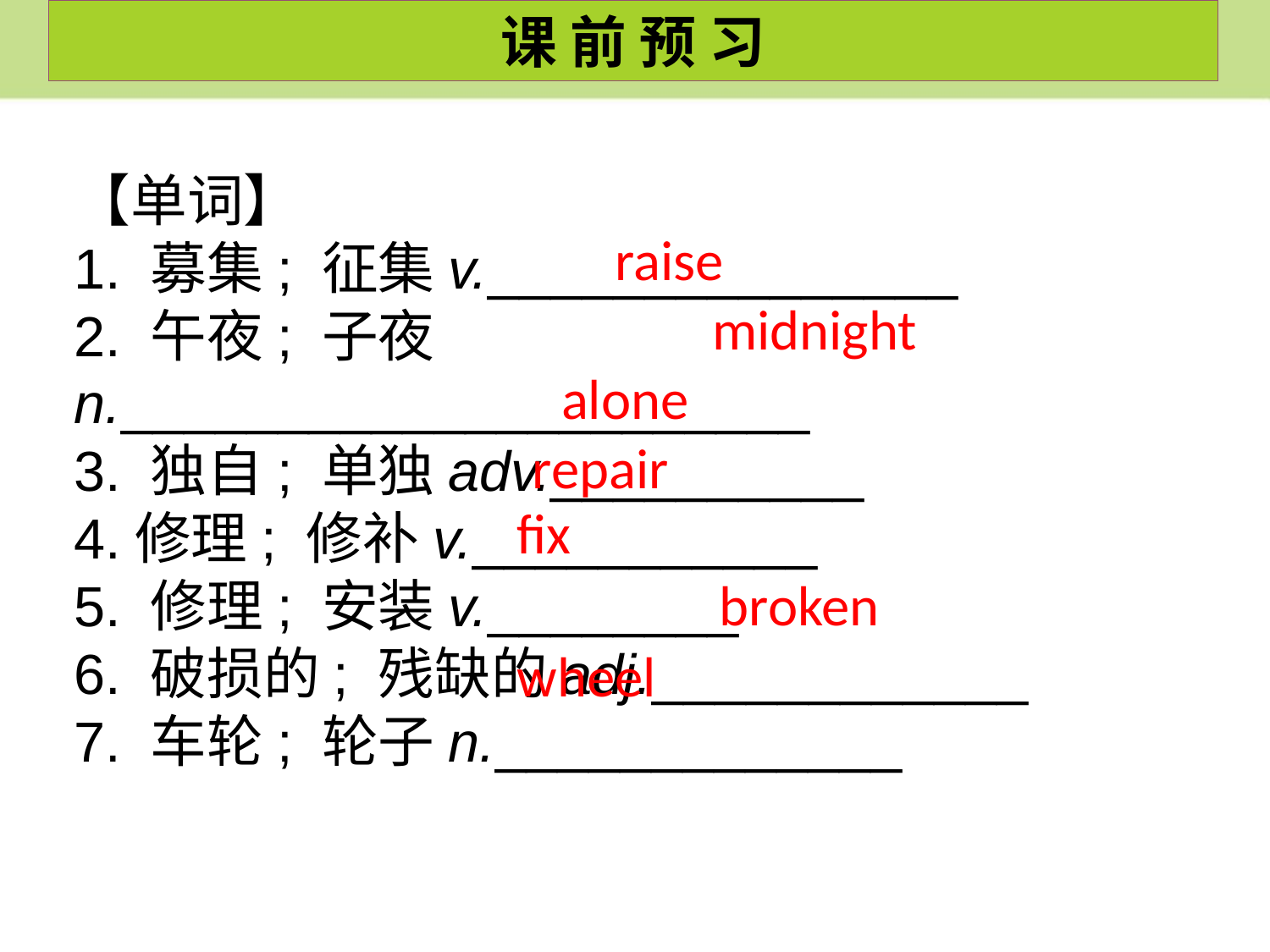

课 前 预 习
【单词】
1. 募集; 征集v._______________
2. 午夜; 子夜n.______________________
3. 独自; 单独adv.__________
4.修理; 修补v.___________
5. 修理; 安装v.________
6. 破损的; 残缺的adj.____________
7. 车轮; 轮子n._____________
raise
midnight
alone
repair
fix
broken
wheel